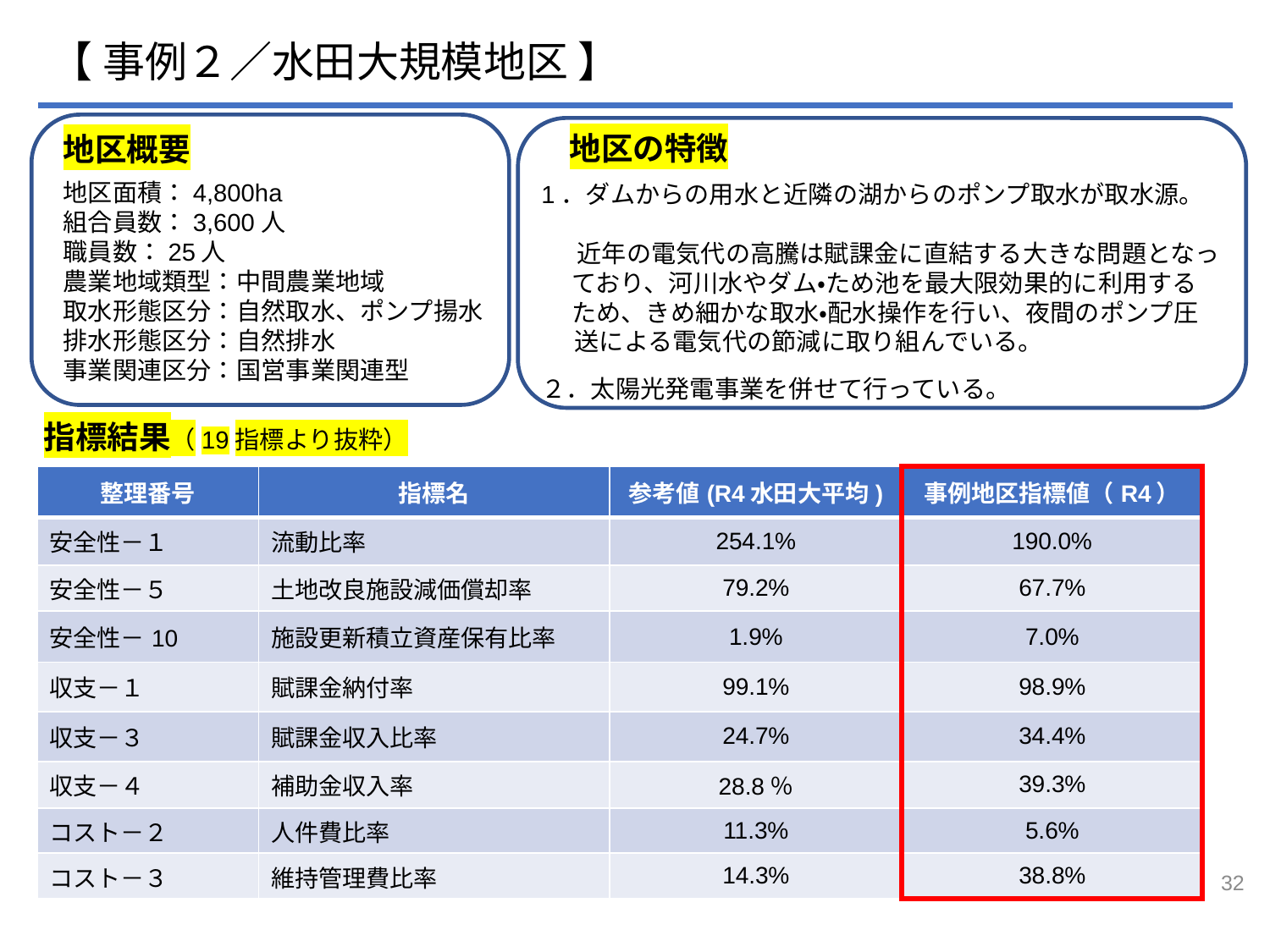

【 事例２／水田大規模地区 】

地区概要
地区面積：4,800ha
組合員数：3,600人
職員数：25人
農業地域類型：中間農業地域
取水形態区分：自然取水、ポンプ揚水
排水形態区分：自然排水
事業関連区分：国営事業関連型

地区の特徴
1．ダムからの用水と近隣の湖からのポンプ取水が取水源。
　  近年の電気代の高騰は賦課金に直結する大きな問題となっ
　 ており、河川水やダム・ため池を最大限効果的に利用する
　 ため、きめ細かな取水・配水操作を行い、夜間のポンプ圧
     送による電気代の節減に取り組んでいる。

２．太陽光発電事業を併せて行っている。
指標結果（19指標より抜粋）
| 整理番号 | 指標名 | 参考値(R4水田大平均) | 事例地区指標値（R4） |
| --- | --- | --- | --- |
| 安全性－１ | 流動比率 | 254.1% | 190.0% |
| 安全性－５ | 土地改良施設減価償却率 | 79.2% | 67.7% |
| 安全性－10 | 施設更新積立資産保有比率 | 1.9% | 7.0% |
| 収支－１ | 賦課金納付率 | 99.1% | 98.9% |
| 収支－３ | 賦課金収入比率 | 24.7% | 34.4% |
| 収支－４ | 補助金収入率 | 28.8％ | 39.3% |
| コスト－２ | 人件費比率 | 11.3% | 5.6% |
| コスト－３ | 維持管理費比率 | 14.3% | 38.8% |

32